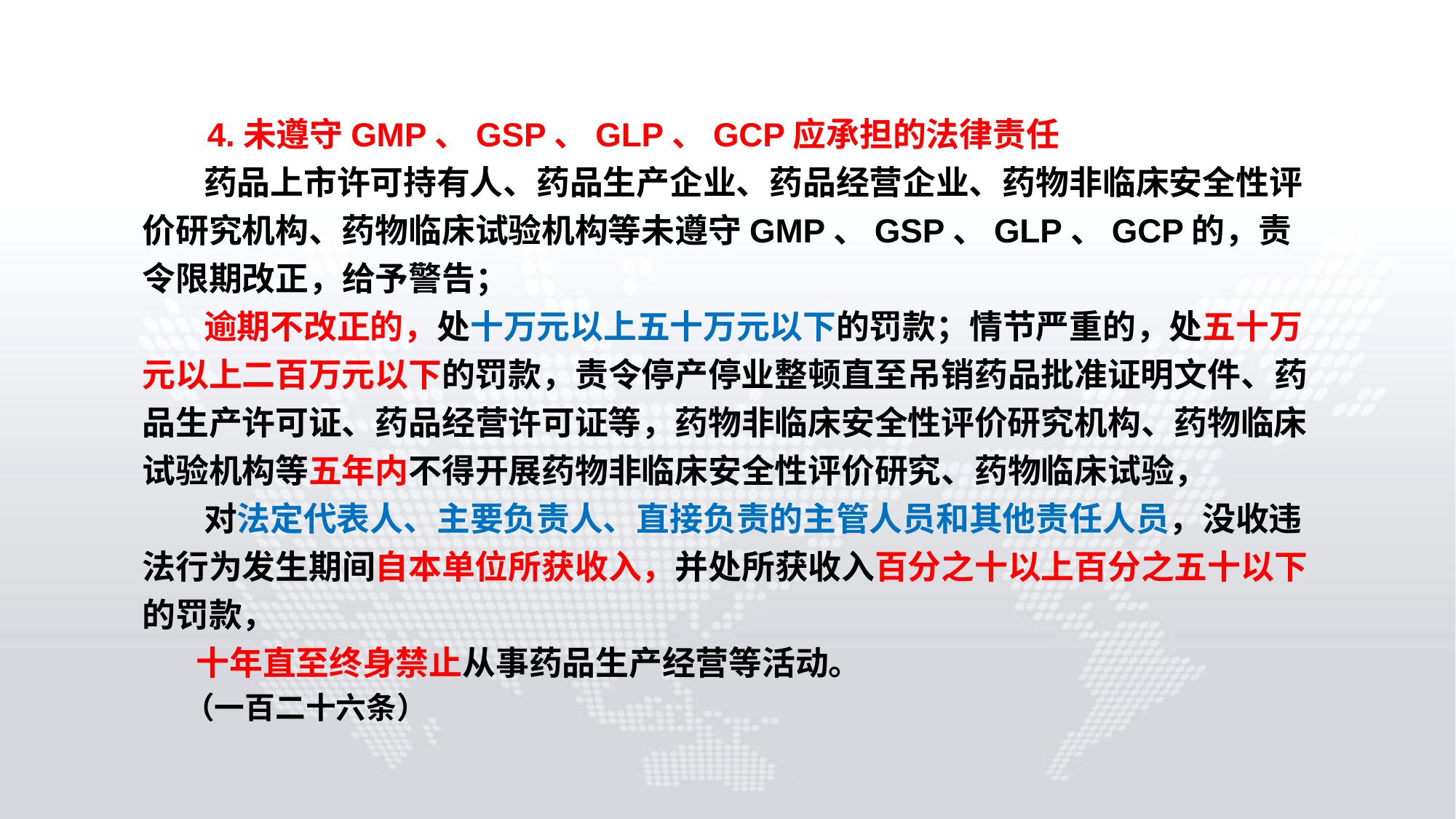

4.未遵守GMP、GSP、GLP、GCP应承担的法律责任
       药品上市许可持有人、药品生产企业、药品经营企业、药物非临床安全性评价研究机构、药物临床试验机构等未遵守GMP、GSP、GLP、GCP的，责令限期改正，给予警告；
       逾期不改正的，处十万元以上五十万元以下的罚款；情节严重的，处五十万元以上二百万元以下的罚款，责令停产停业整顿直至吊销药品批准证明文件、药品生产许可证、药品经营许可证等，药物非临床安全性评价研究机构、药物临床试验机构等五年内不得开展药物非临床安全性评价研究、药物临床试验，
       对法定代表人、主要负责人、直接负责的主管人员和其他责任人员，没收违法行为发生期间自本单位所获收入，并处所获收入百分之十以上百分之五十以下的罚款，
      十年直至终身禁止从事药品生产经营等活动。
     （一百二十六条）